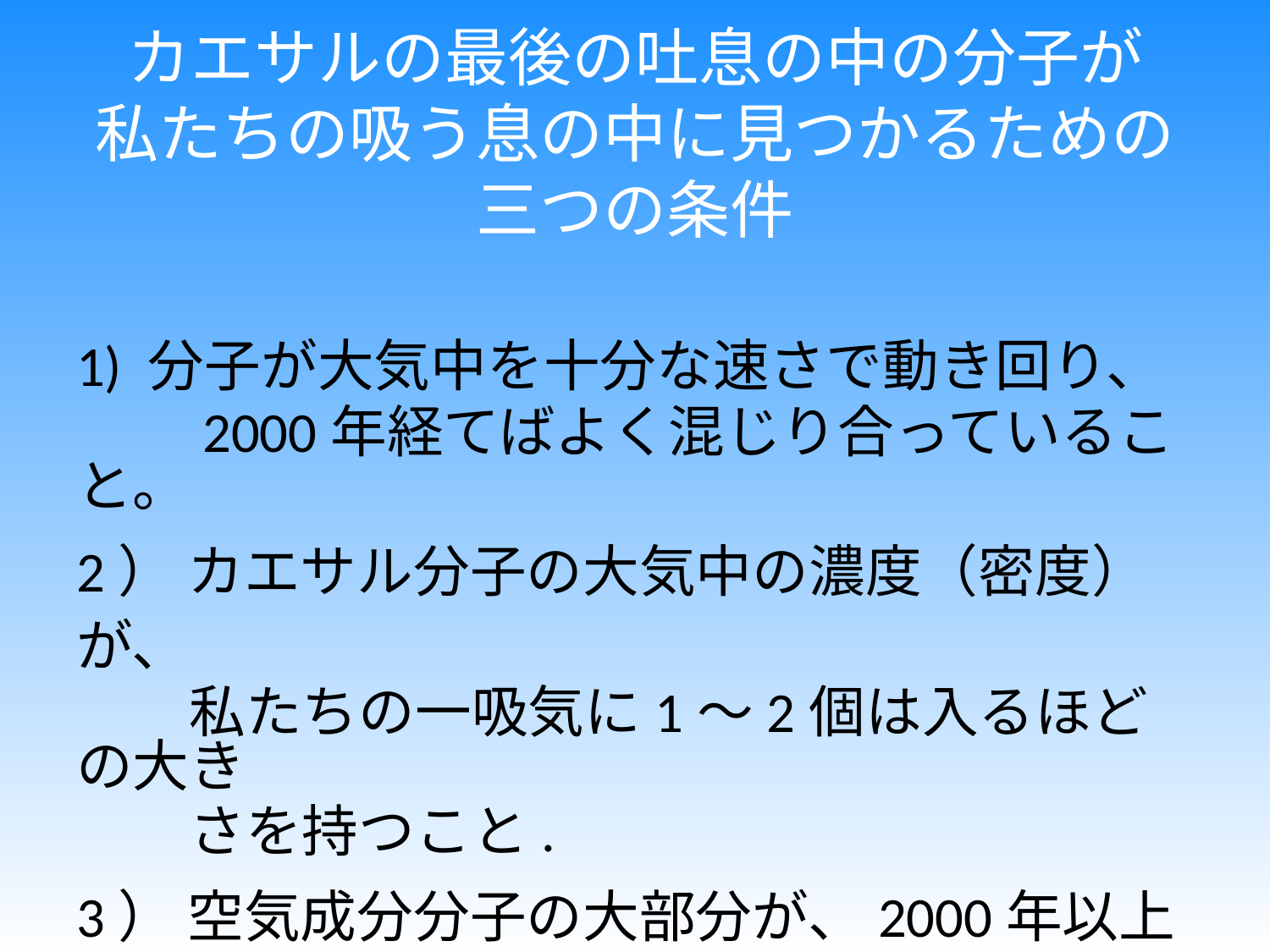

# カエサルの最後の吐息の中の分子が 私たちの吸う息の中に見つかるための 三つの条件
1) 分子が大気中を十分な速さで動き回り、
　　2000年経てばよく混じり合っていること。
2） カエサル分子の大気中の濃度（密度）が、
　　私たちの一吸気に1〜2個は入るほどの大き
　　さを持つこと.
3） 空気成分分子の大部分が、2000年以上の
　　滞留時間（寿命）をもっていること。